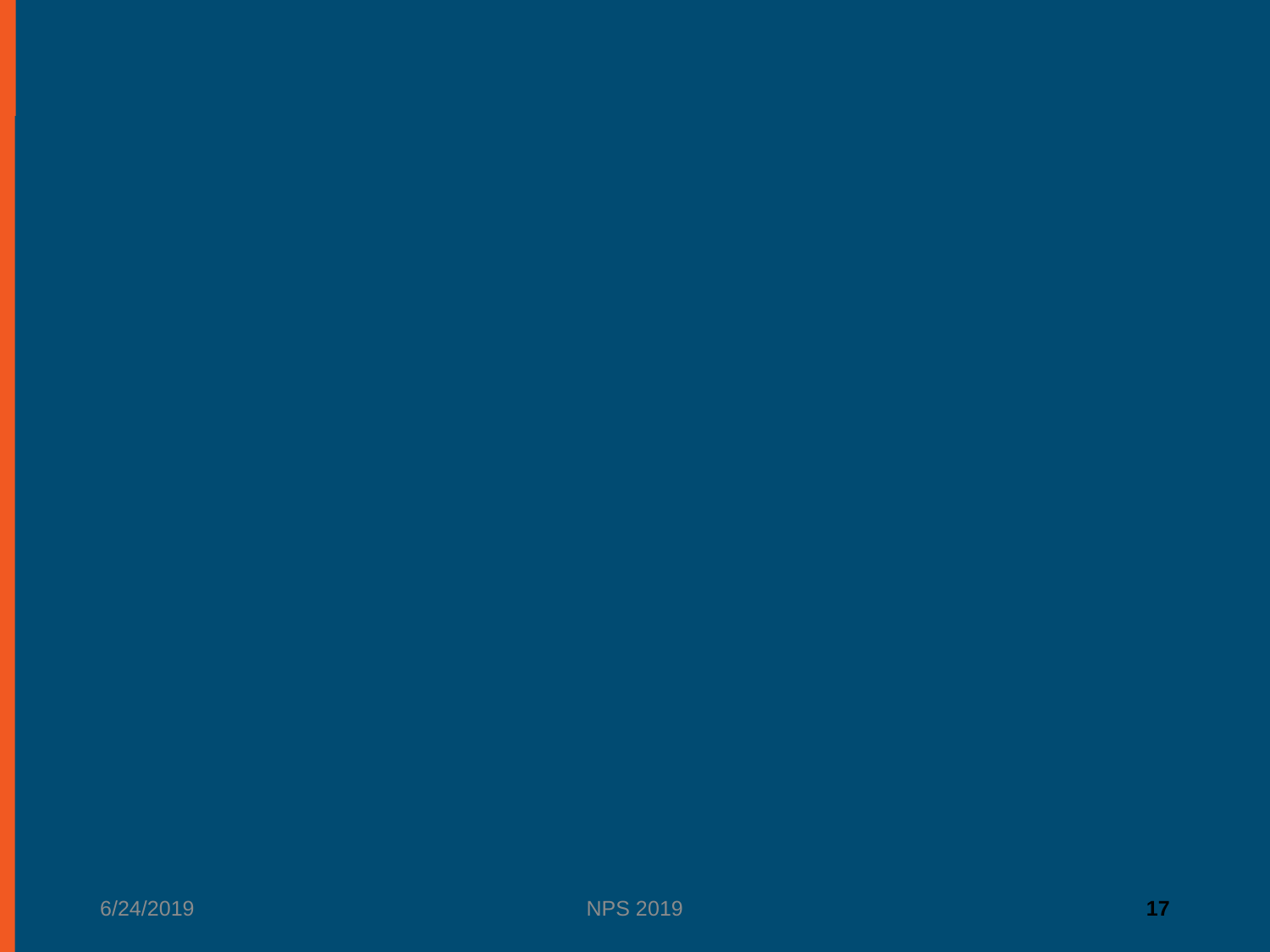

# 세계 속의 한국 핵물리 학계
6/24/2019
NPS 2019
17